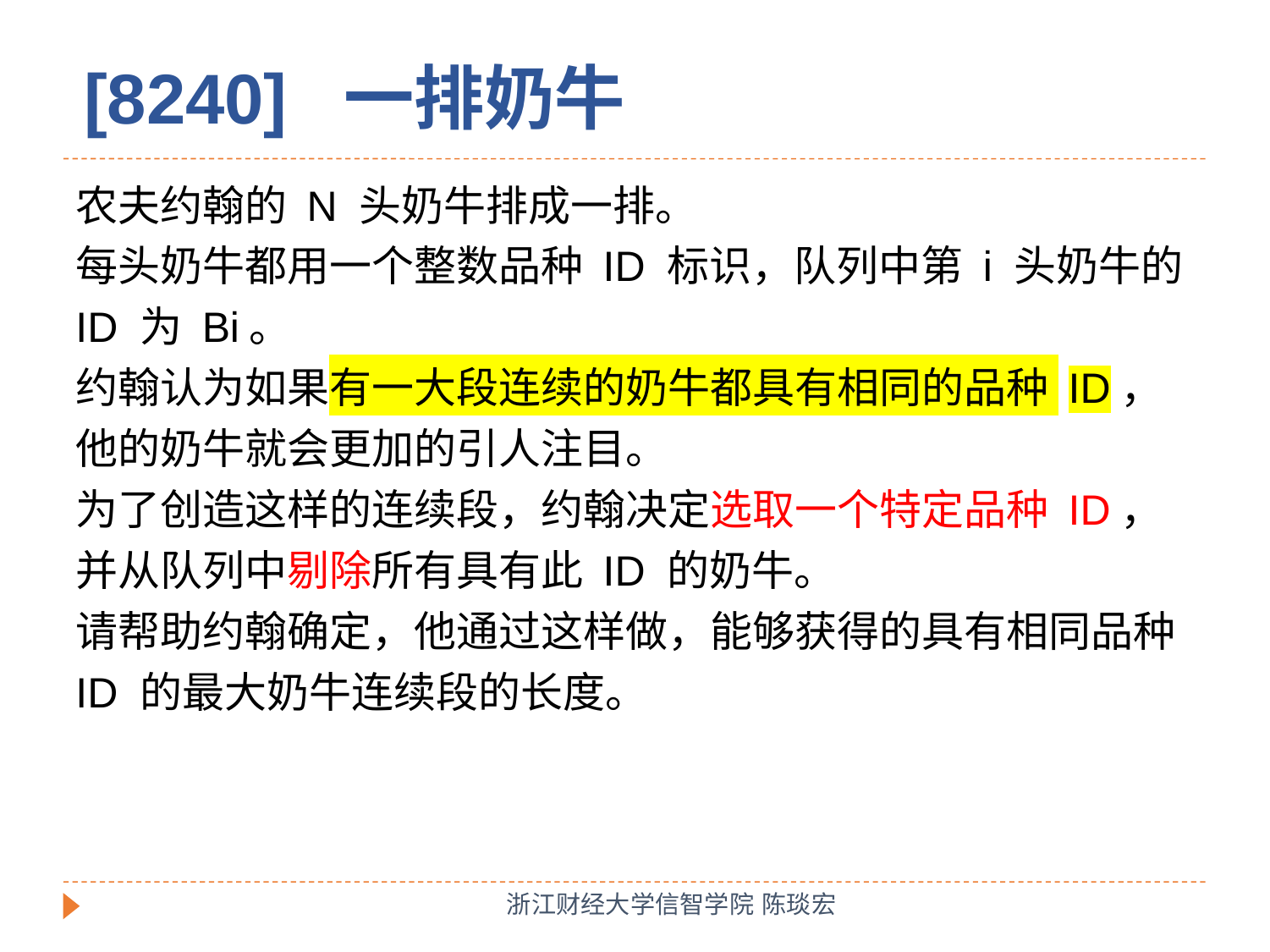

[8240]  一排奶牛
农夫约翰的 N 头奶牛排成一排。
每头奶牛都用一个整数品种 ID 标识，队列中第 i 头奶牛的 ID 为 Bi。
约翰认为如果有一大段连续的奶牛都具有相同的品种 ID，他的奶牛就会更加的引人注目。
为了创造这样的连续段，约翰决定选取一个特定品种 ID，并从队列中剔除所有具有此 ID 的奶牛。
请帮助约翰确定，他通过这样做，能够获得的具有相同品种 ID 的最大奶牛连续段的长度。
浙江财经大学信智学院 陈琰宏
31